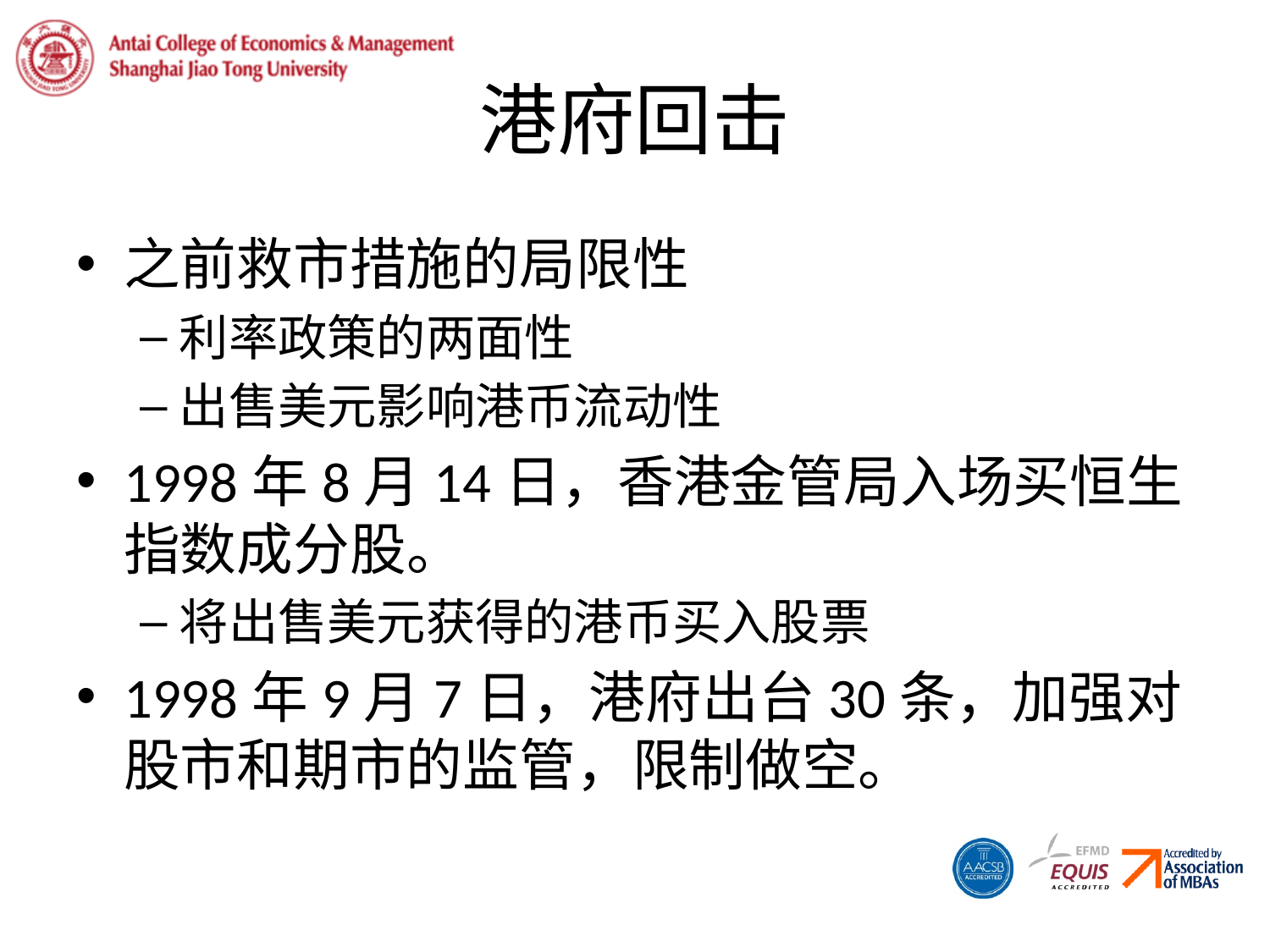

# 港府回击
之前救市措施的局限性
利率政策的两面性
出售美元影响港币流动性
1998年8月14日，香港金管局入场买恒生指数成分股。
将出售美元获得的港币买入股票
1998年9月7日，港府出台30条，加强对股市和期市的监管，限制做空。